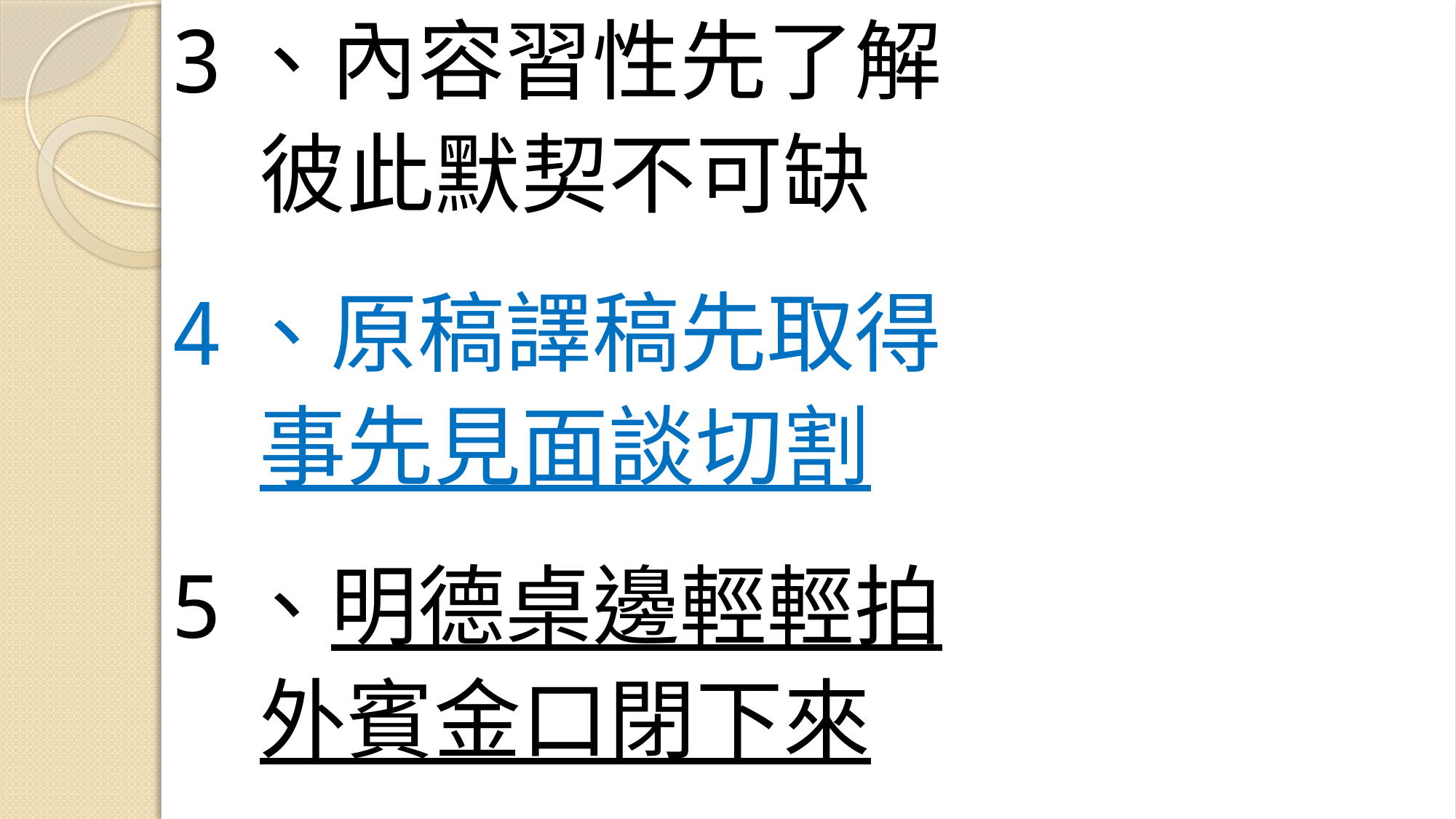

3、內容習性先了解
   彼此默契不可缺

4、原稿譯稿先取得
   事先見面談切割

5、明德桌邊輕輕拍
   外賓金口閉下來